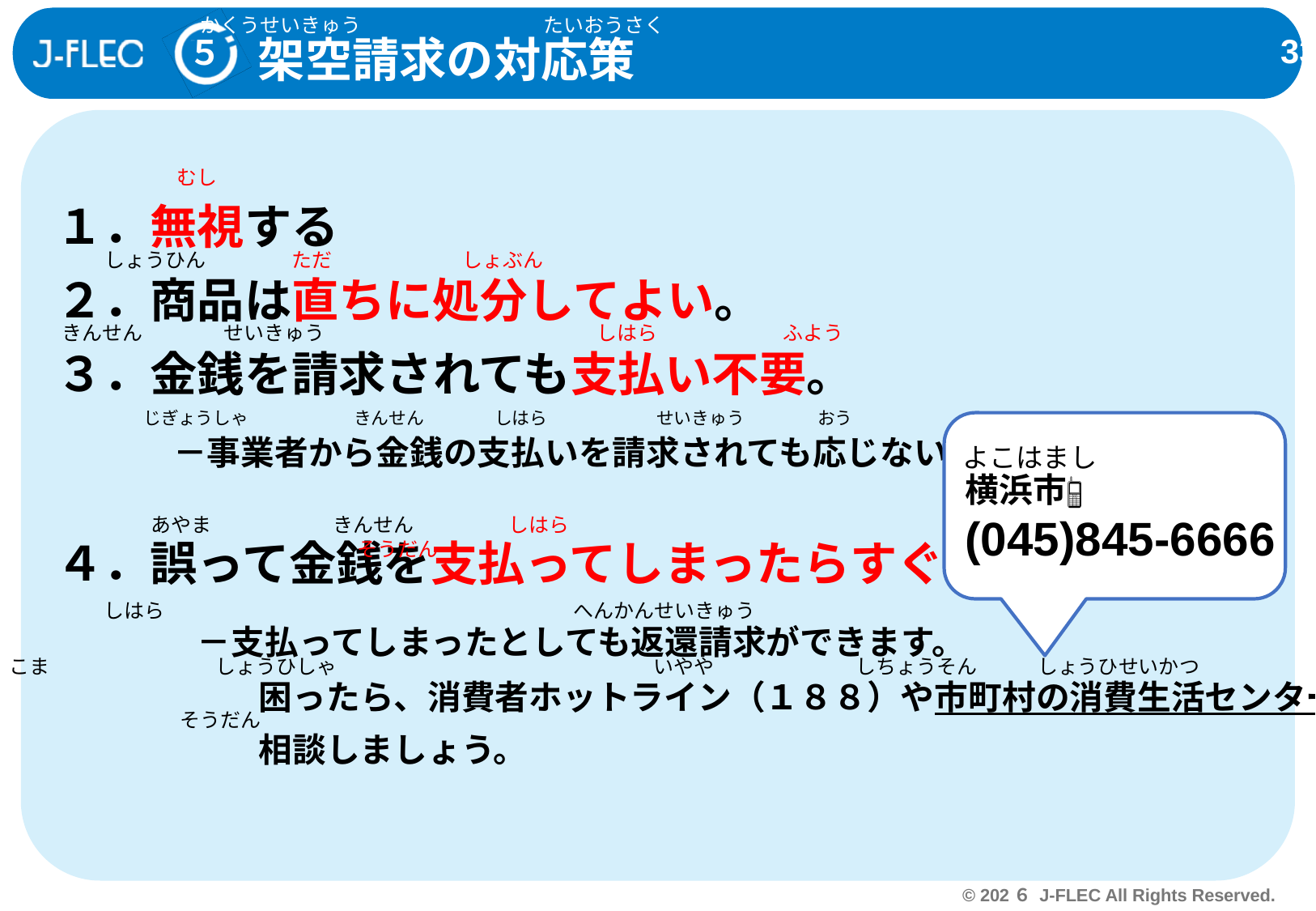

かくうせいきゅう　　　　　　　　　たいおうさく
架空請求の対応策
５
１．無視する
２．商品は直ちに処分してよい。
３．金銭を請求されても支払い不要。
　　   －事業者から金銭の支払いを請求されても応じないこと。

４．誤って金銭を支払ってしまったらすぐ相談。
　　　－支払ってしまったとしても返還請求ができます。
　　　　　　困ったら、消費者ホットライン（１８８）や市町村の消費生活センターへ
　　　　　　相談しましょう。

むし
しょうひん　　　　 ただ　　　　　  　しょぶん
きんせん　　　　せいきゅう　　　　　　　　　　　　　  しはら　　　　　　 ふよう
　じぎょうしゃ　　　　　　きんせん　　　　しはら　　　　　　 せいきゅう                   おう

横浜市📱
(045)845-6666
よこはまし
あやま　　　　　　きんせん　　　　   しはら　　　　　　　　　　　　　　　　　　　　　　　　　　　 そうだん
しはら　　　　　　　　　　　　　　　　　　 　　へんかんせいきゅう
こま　　　　　　　　 しょうひしゃ　　　　　　　　　　　　　　   　いやや　　　　　　　しちょうそん　　　しょうひせいかつ
そうだん